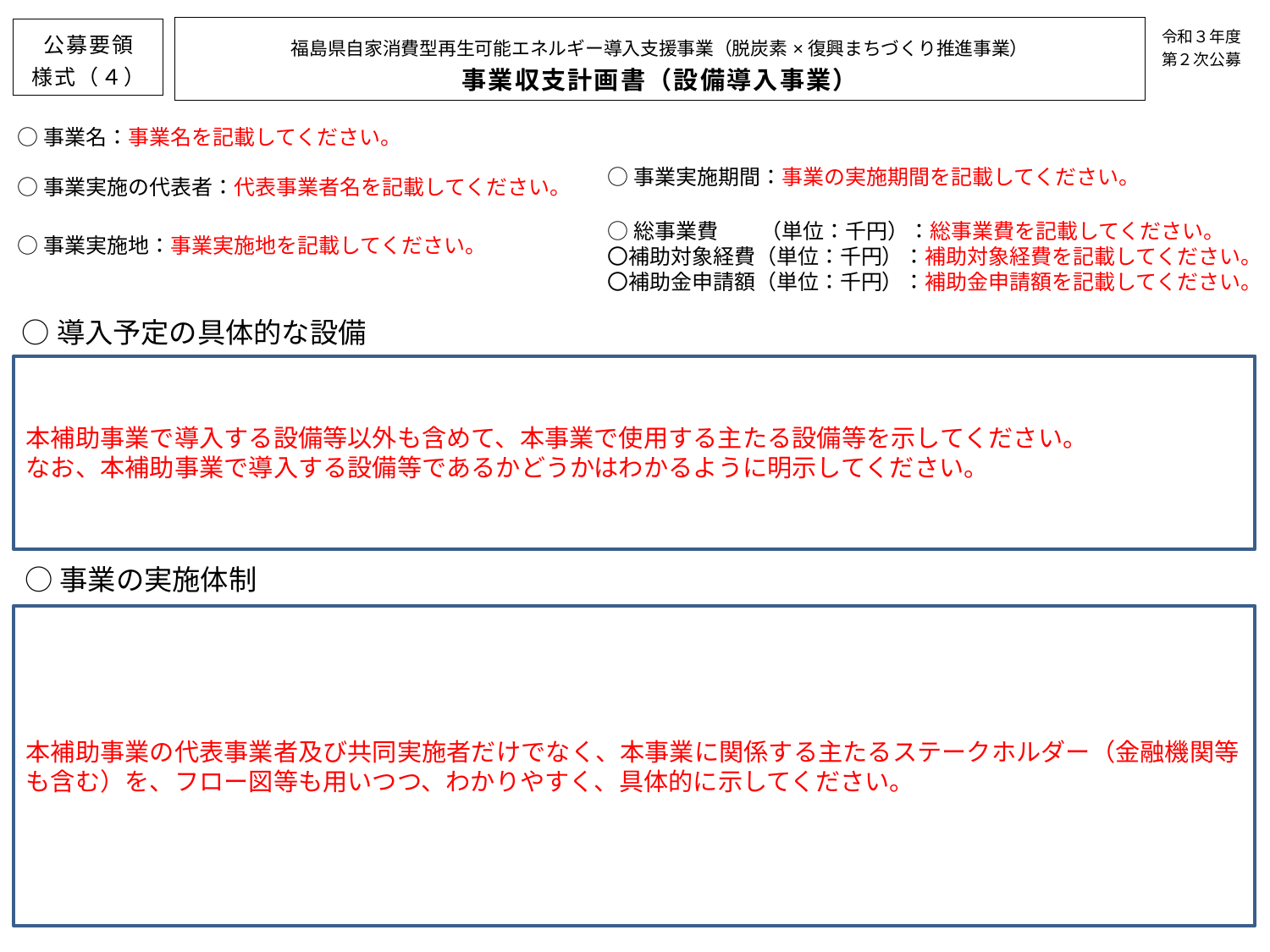

福島県自家消費型再生可能エネルギー導入支援事業（脱炭素×復興まちづくり推進事業）
事業収支計画書（設備導入事業）
| 令和３年度 第２次公募 |
| --- |
公募要領
様式（４）
○事業名：事業名を記載してください。
○事業実施期間：事業の実施期間を記載してください。
○事業実施の代表者：代表事業者名を記載してください。
○総事業費　　（単位：千円）：総事業費を記載してください。
〇補助対象経費（単位：千円）：補助対象経費を記載してください。
〇補助金申請額（単位：千円）：補助金申請額を記載してください。
フォントはサイズ含めて適宜変更していただいて構いません（色も赤から変えていただいて構いません）。
※本オブジェクトは削除して提出ください。
○事業実施地：事業実施地を記載してください。
○導入予定の具体的な設備
本補助事業で導入する設備等以外も含めて、本事業で使用する主たる設備等を示してください。
なお、本補助事業で導入する設備等であるかどうかはわかるように明示してください。
○事業の実施体制
本補助事業の代表事業者及び共同実施者だけでなく、本事業に関係する主たるステークホルダー（金融機関等も含む）を、フロー図等も用いつつ、わかりやすく、具体的に示してください。